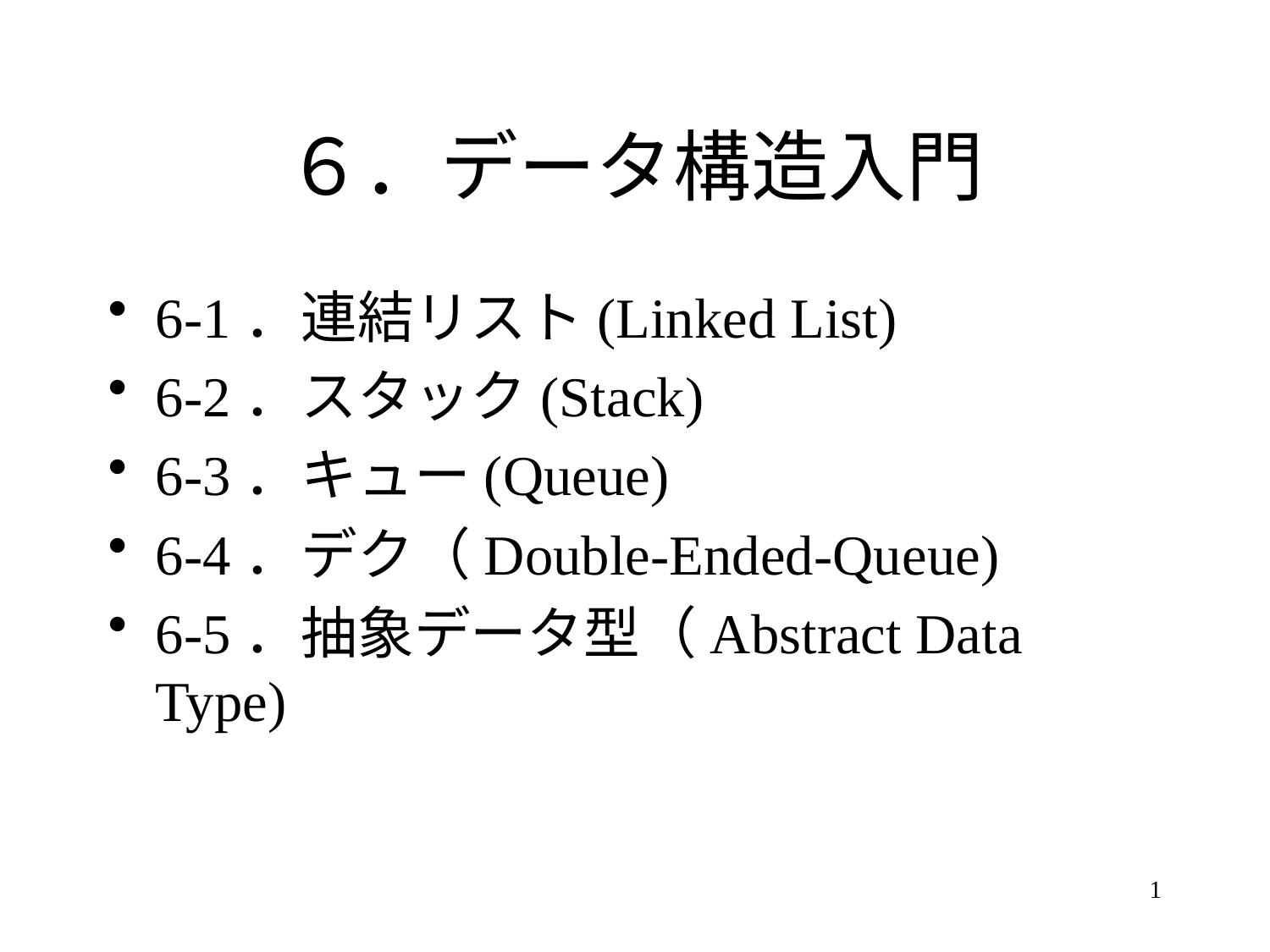

# ６．データ構造入門
6-1．連結リスト(Linked List)
6-2．スタック(Stack)
6-3．キュー(Queue)
6-4．デク（Double-Ended-Queue)
6-5．抽象データ型（Abstract Data Type)
1